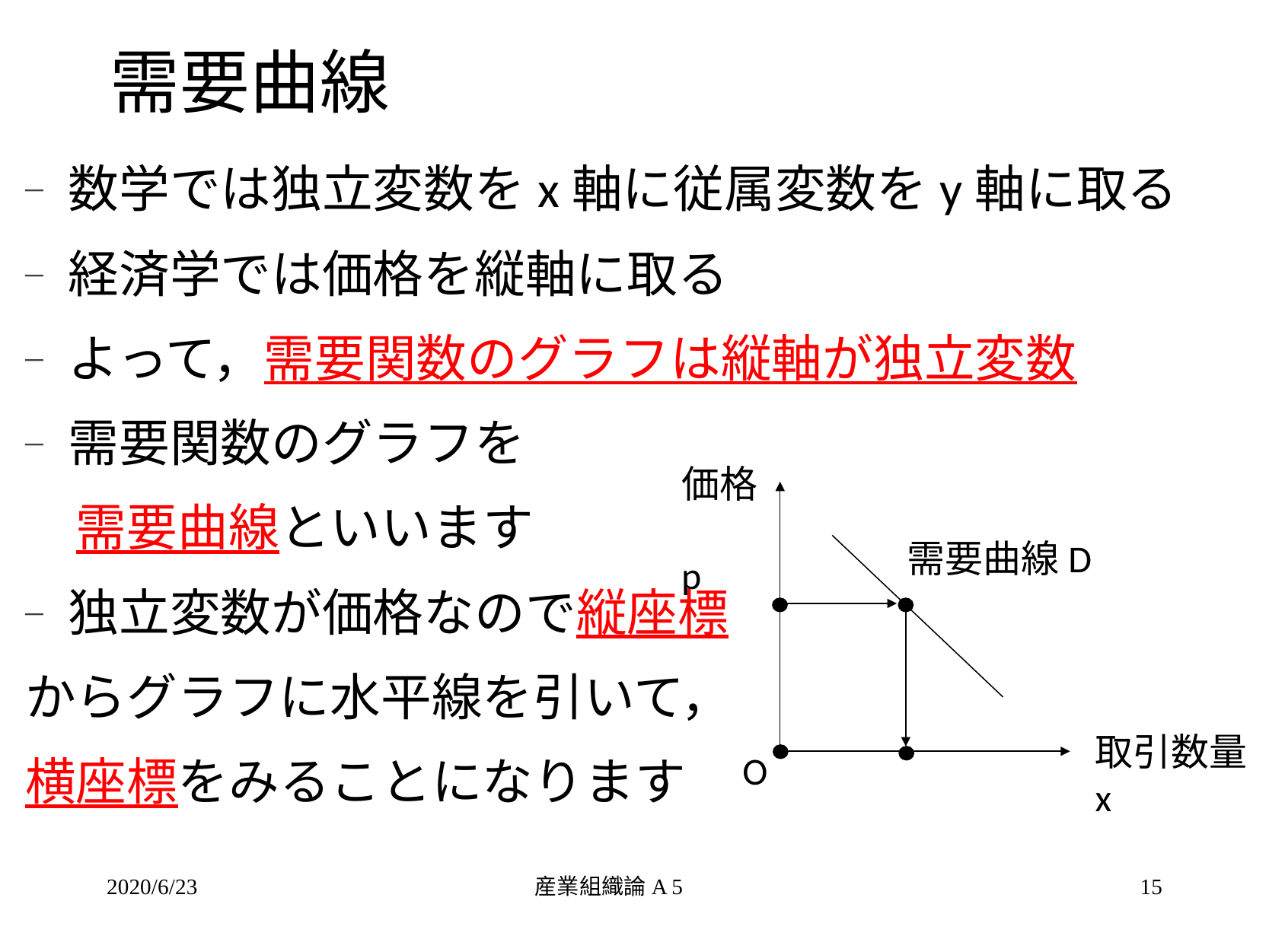

# 需要曲線
数学では独立変数をx軸に従属変数をy軸に取る
経済学では価格を縦軸に取る
よって，需要関数のグラフは縦軸が独立変数
需要関数のグラフを
　需要曲線といいます
独立変数が価格なので縦座標
からグラフに水平線を引いて，
横座標をみることになります
価格
　　p
需要曲線D

取引数量
x
O

2020/6/23
産業組織論A 5
15